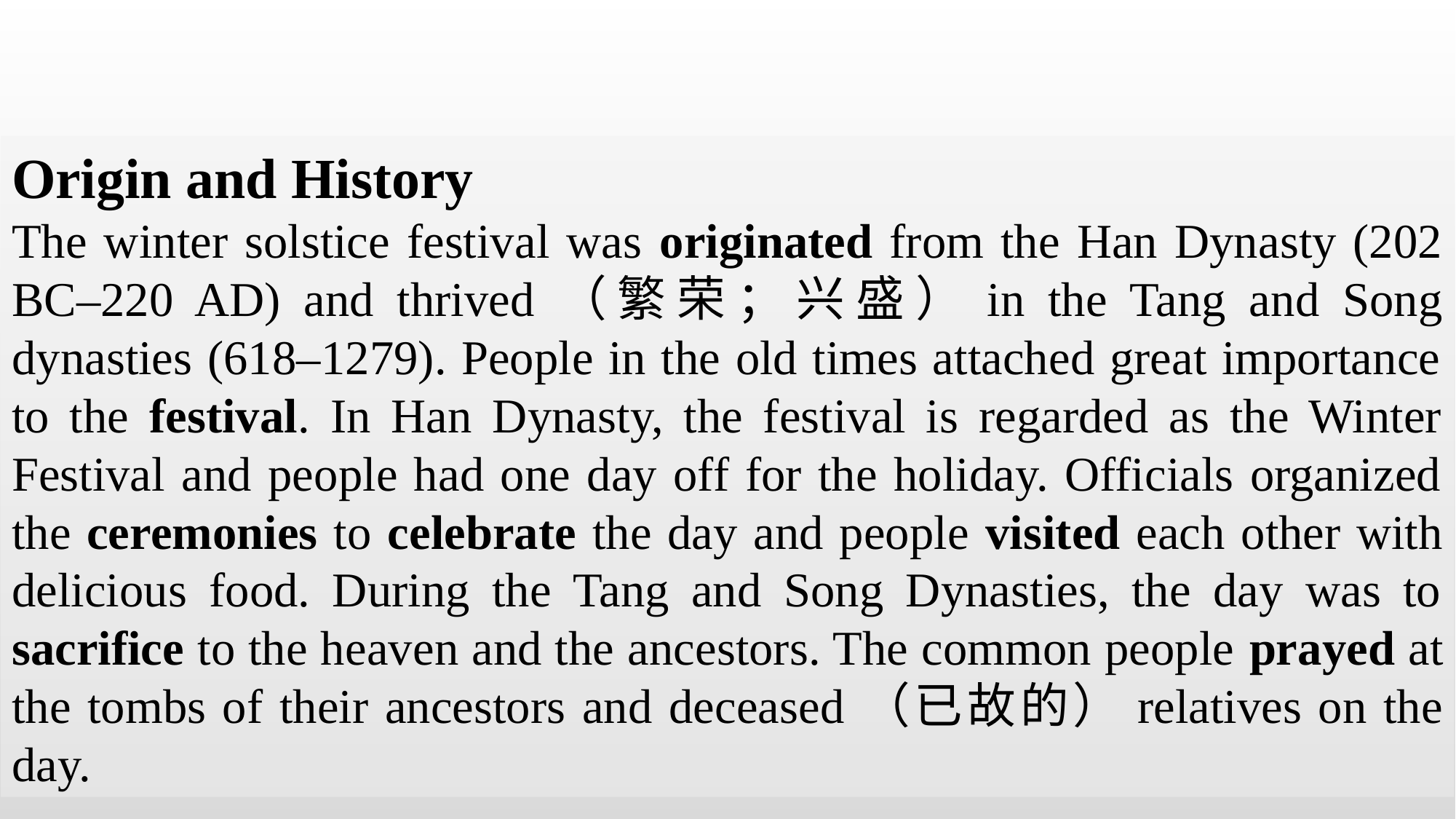

Origin and History
The winter solstice festival was originated from the Han Dynasty (202 BC–220 AD) and thrived（繁荣；兴盛）in the Tang and Song dynasties (618–1279). People in the old times attached great importance to the festival. In Han Dynasty, the festival is regarded as the Winter Festival and people had one day off for the holiday. Officials organized the ceremonies to celebrate the day and people visited each other with delicious food. During the Tang and Song Dynasties, the day was to sacrifice to the heaven and the ancestors. The common people prayed at the tombs of their ancestors and deceased（已故的）relatives on the day.